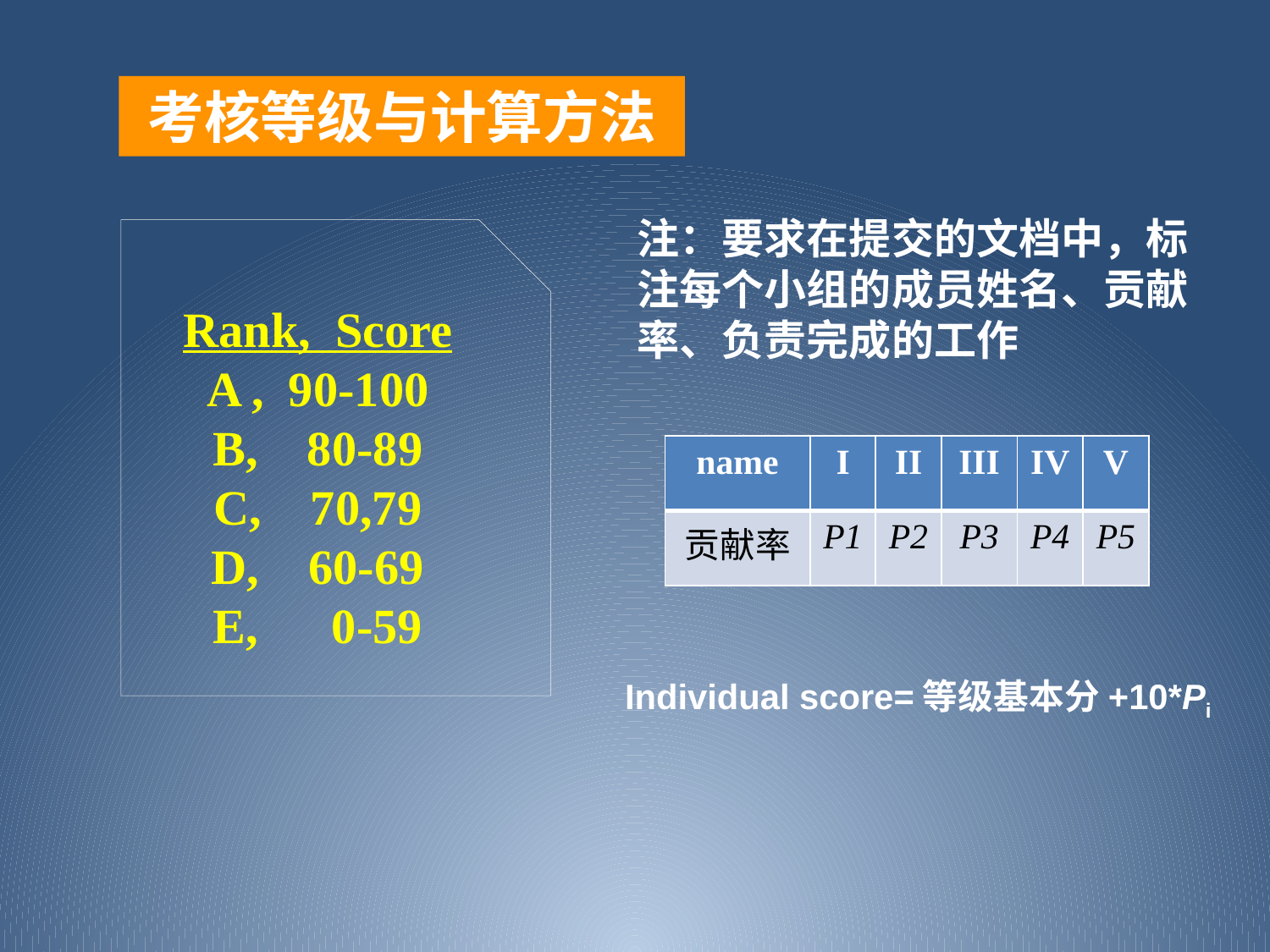

考核等级与计算方法
注：要求在提交的文档中，标注每个小组的成员姓名、贡献率、负责完成的工作
Rank,  Score
A ,  90-100
B,    80-89
C,    70,79
D,    60-69
E,      0-59
| name | I | II | III | IV | V |
| --- | --- | --- | --- | --- | --- |
| 贡献率 | P1 | P2 | P3 | P4 | P5 |
Individual score=等级基本分+10*Pi